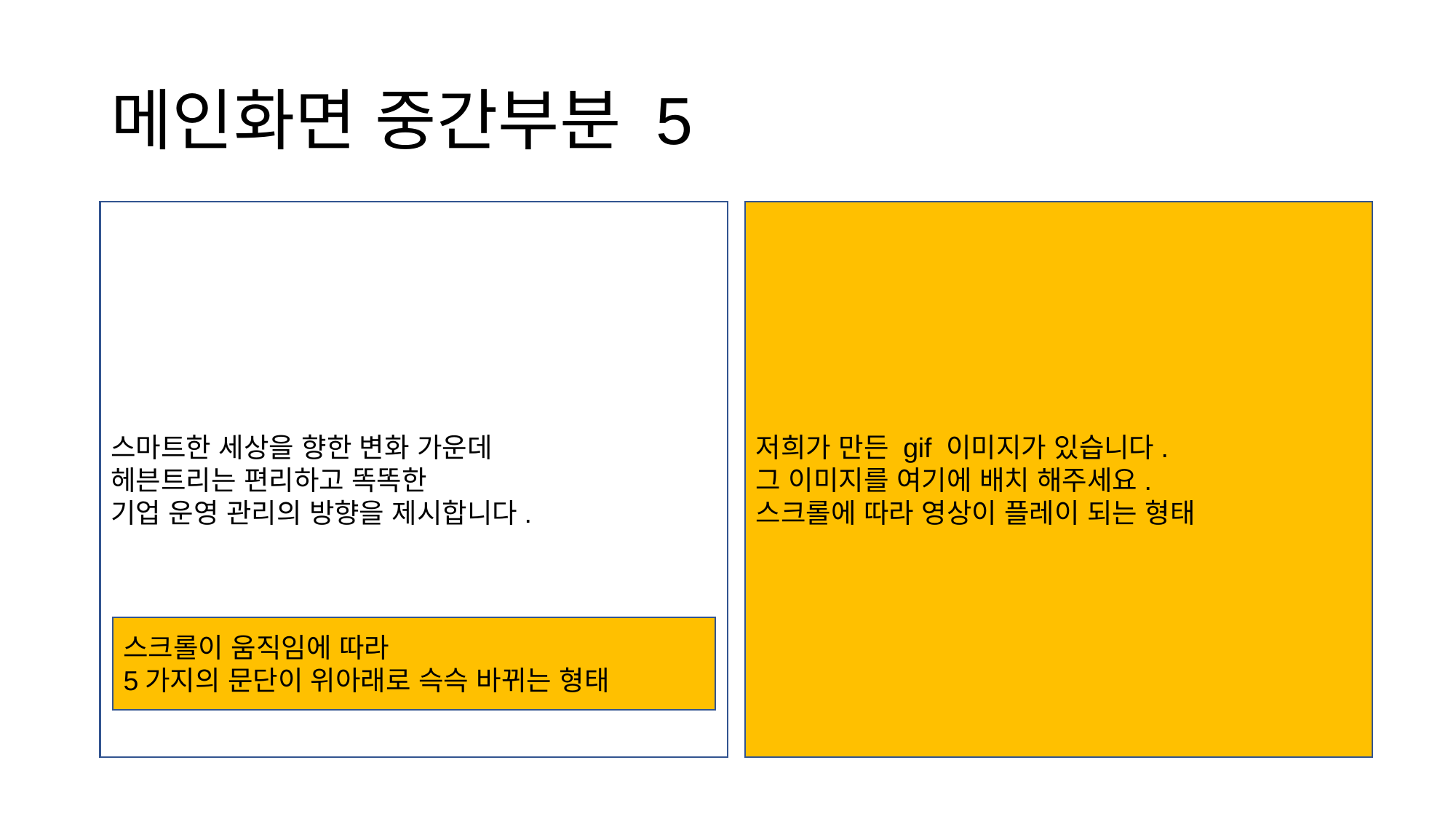

# 메인화면 중간부분 5
스마트한 세상을 향한 변화 가운데
헤븐트리는 편리하고 똑똑한
기업 운영 관리의 방향을 제시합니다.
저희가 만든 gif 이미지가 있습니다.
그 이미지를 여기에 배치 해주세요.
스크롤에 따라 영상이 플레이 되는 형태
스크롤이 움직임에 따라
5가지의 문단이 위아래로 슥슥 바뀌는 형태